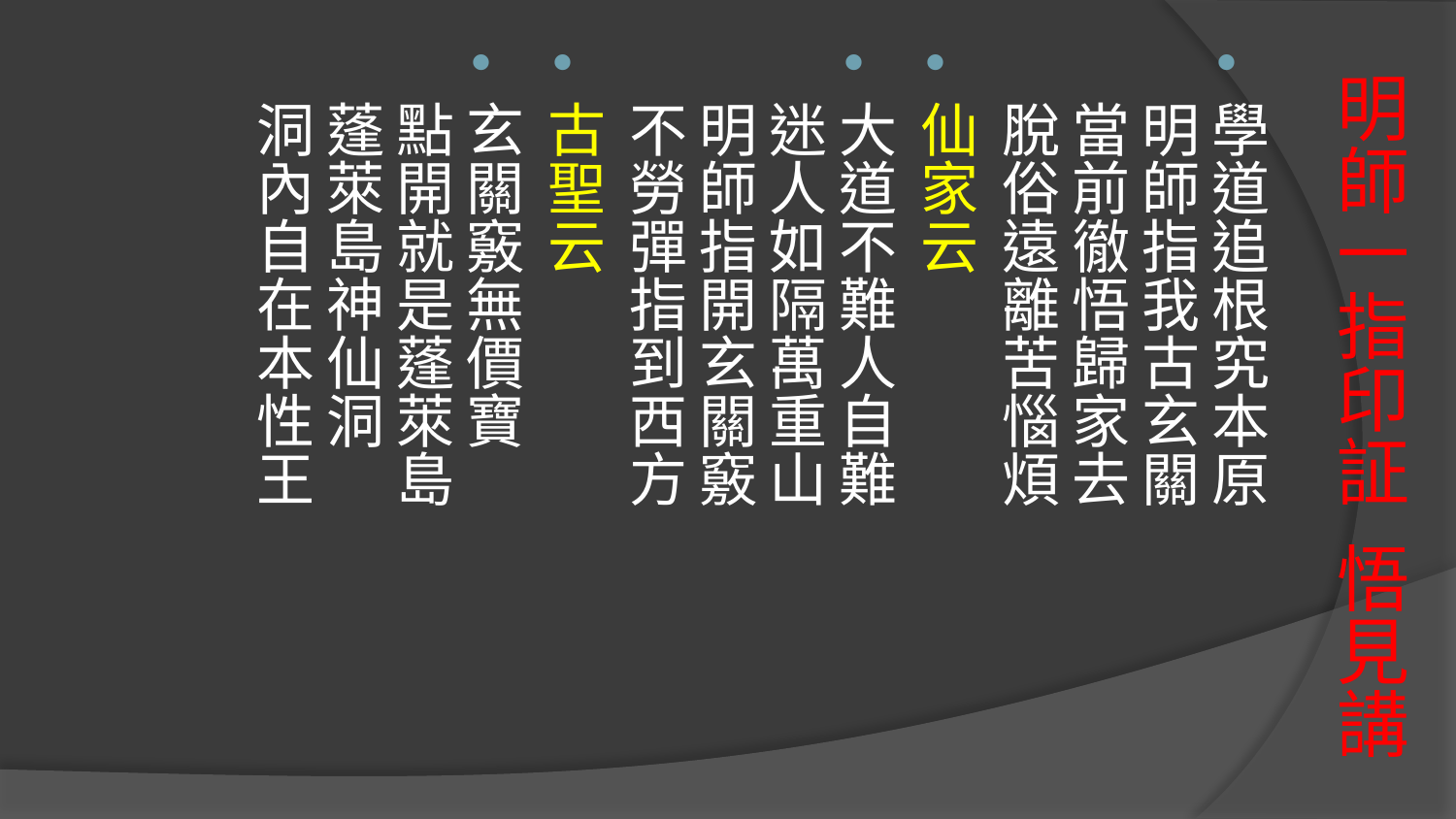

學道追根究本原 
明師指我古玄關
當前徹悟歸家去 
脫俗遠離苦惱煩
仙家云
大道不難人自難
迷人如隔萬重山
明師指開玄關竅
不勞彈指到西方
古聖云
玄關竅無價寶 
點開就是蓬萊島
蓬萊島神仙洞 
洞內自在本性王

# 明師一指印証  悟見講